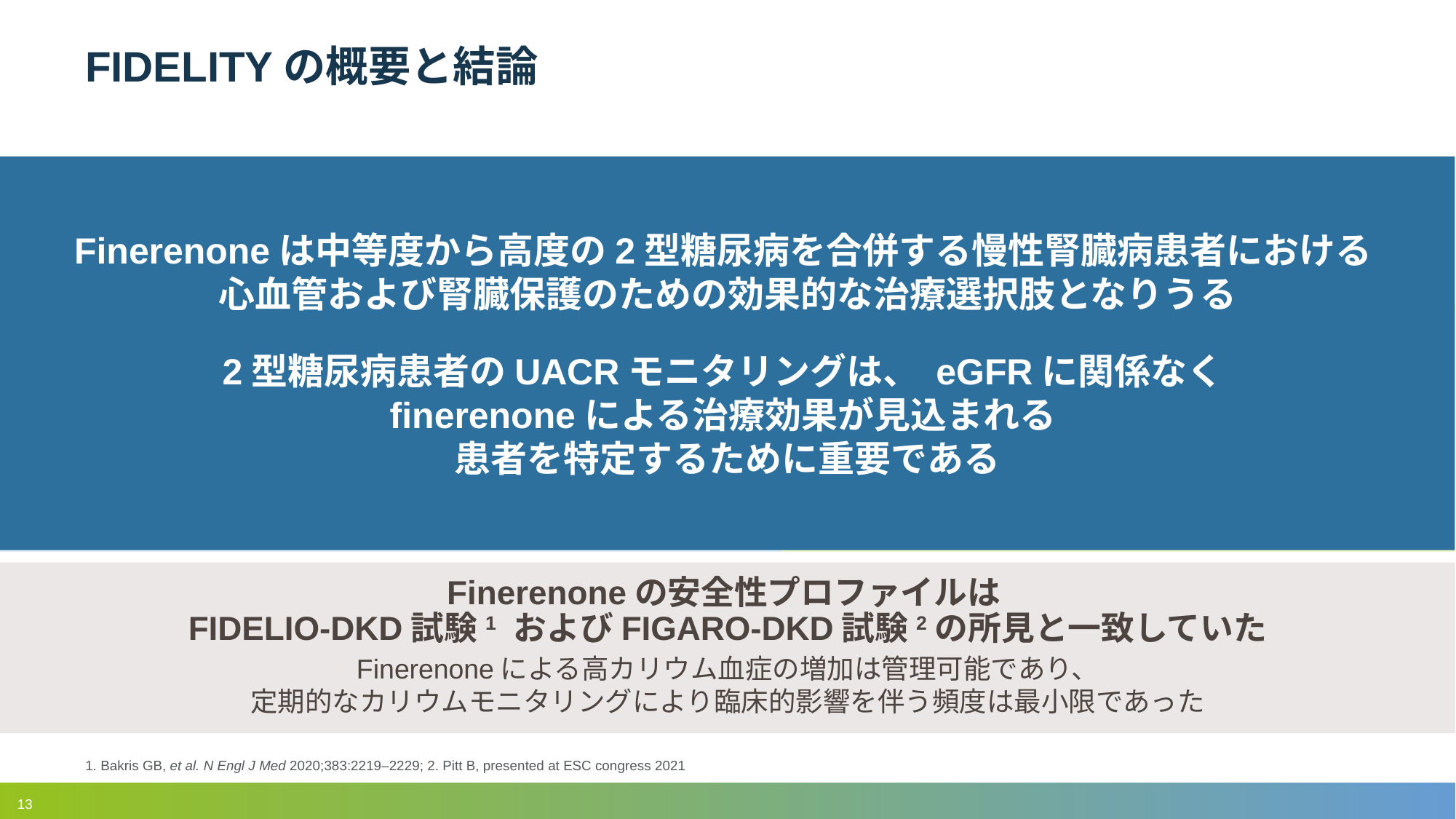

# FIDELITYの概要と結論
Finerenoneは中等度から高度の2型糖尿病を合併する慢性腎臓病患者における
心血管および腎臓保護のための効果的な治療選択肢となりうる
2型糖尿病患者のUACRモニタリングは、 eGFRに関係なく
finerenoneによる治療効果が見込まれる
患者を特定するために重要である
中等度から高度のアルブミン尿（UACR ≥30 mg/g）を伴う2型糖尿病を合併するステージ1～4のCKDで、
血圧および血糖値のコントロールが良好、 症候性HFrEFを有さない、　　　　　　　　　　　　　　　　　　　　　　　　　　　　　　　　　　　　かつ適切なRAS阻害薬を服用する患者において、finerenoneにより:

CV罹患率および死亡率の
リスクが14%低下した (NNT 46)
FinerenoneのCVベネフィットは、主に早期かつ一貫した　　　　　　　　　　　　　　　　　　　　　　　心不全による入院の22%低下に起因したものであり、
ベースライン時のeGFRまたはUACR、およびSGLT-2阻害薬またはGLP-1RA の使用の有無にかかわらず一貫していた
CKD進行のリスクが
23%低下した (NNT 60)
Finerenoneにより、末期腎不全の20%低下を含む　　　　　　　　　　　　　　腎臓複合評価項目のすべての非致死性項目
の発現率が有意に低下した
Finerenoneの安全性プロファイルは
FIDELIO-DKD試験1 およびFIGARO-DKD試験2の所見と一致していた
Finerenoneによる高カリウム血症の増加は管理可能であり、
定期的なカリウムモニタリングにより臨床的影響を伴う頻度は最小限であった
1. Bakris GB, et al. N Engl J Med 2020;383:2219–2229; 2. Pitt B, presented at ESC congress 2021
13